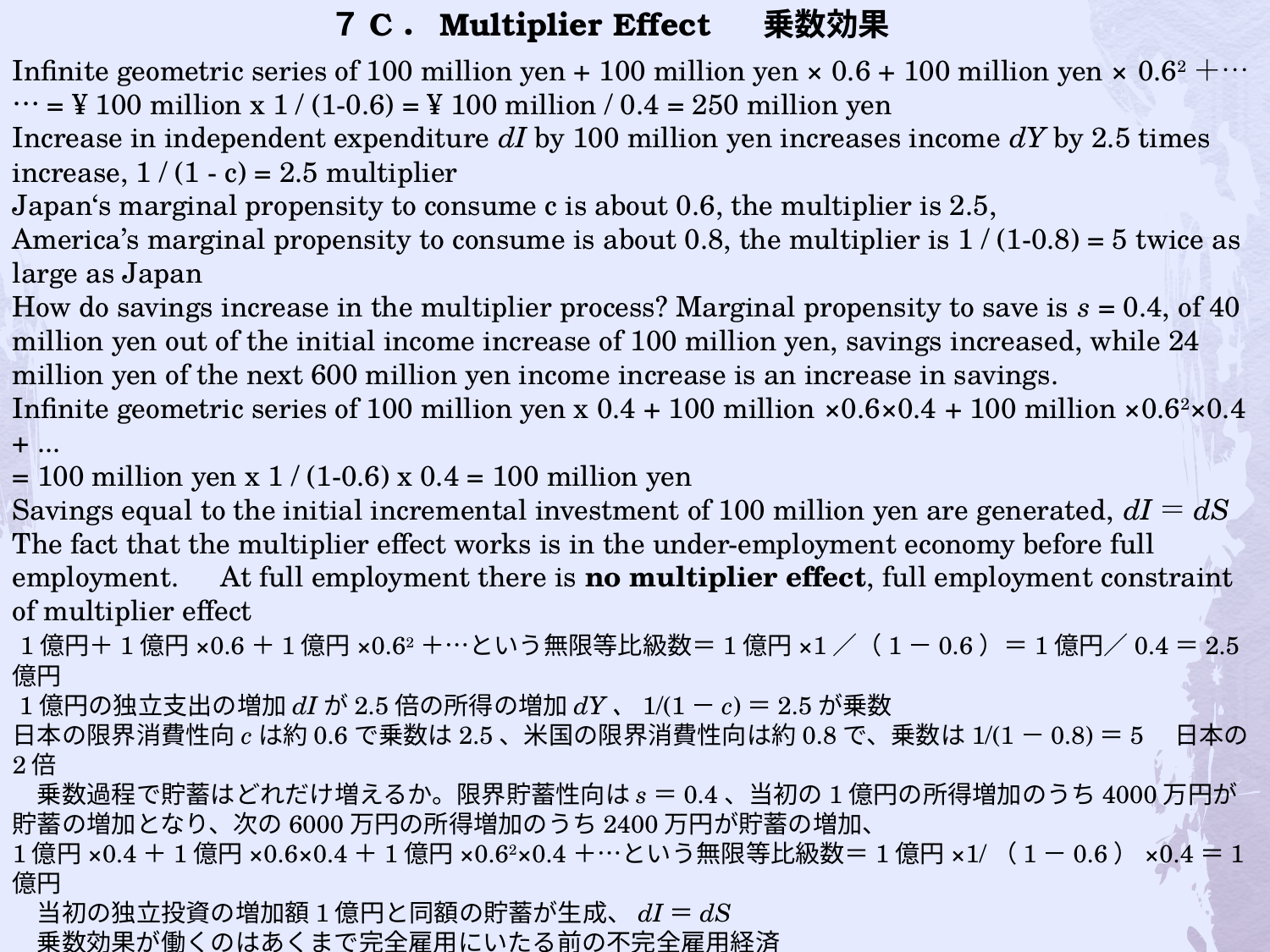

# ７C．Multiplier Effect    乗数効果
Infinite geometric series of 100 million yen + 100 million yen × 0.6 + 100 million yen × 0.62＋… …= ¥ 100 million x 1 / (1-0.6) = ¥ 100 million / 0.4 = 250 million yen
Increase in independent expenditure dI by 100 million yen increases income dY by 2.5 times increase, 1 / (1 - c) = 2.5 multiplier
Japan‘s marginal propensity to consume c is about 0.6, the multiplier is 2.5,
America’s marginal propensity to consume is about 0.8, the multiplier is 1 / (1-0.8) = 5 twice as large as Japan
How do savings increase in the multiplier process? Marginal propensity to save is s = 0.4, of 40 million yen out of the initial income increase of 100 million yen, savings increased, while 24 million yen of the next 600 million yen income increase is an increase in savings.
Infinite geometric series of 100 million yen x 0.4 + 100 million ×0.6×0.4 + 100 million ×0.62×0.4 + ...
= 100 million yen x 1 / (1-0.6) x 0.4 = 100 million yen
Savings equal to the initial incremental investment of 100 million yen are generated, dI＝dS
The fact that the multiplier effect works is in the under-employment economy before full employment.　At full employment there is no multiplier effect, full employment constraint of multiplier effect
 1億円＋1億円×0.6＋1億円×0.62＋…という無限等比級数＝1億円×1／（1－0.6）＝1億円／0.4＝2.5億円
 1億円の独立支出の増加dIが2.5倍の所得の増加dY、1/(1－c)＝2.5が乗数
日本の限界消費性向cは約0.6で乗数は2.5、米国の限界消費性向は約0.8で、乗数は1/(1－0.8)＝5　日本の2倍
　乗数過程で貯蓄はどれだけ増えるか。限界貯蓄性向はs＝0.4、当初の1億円の所得増加のうち4000万円が貯蓄の増加となり、次の6000万円の所得増加のうち2400万円が貯蓄の増加、
1億円×0.4＋1億円×0.6×0.4＋1億円×0.62×0.4＋…という無限等比級数＝1億円×1/（1－0.6）×0.4＝1億円
　当初の独立投資の増加額1億円と同額の貯蓄が生成、dI＝dS
　乗数効果が働くのはあくまで完全雇用にいたる前の不完全雇用経済
　完全雇用では乗数効果はない、乗数効果の完全雇用制約